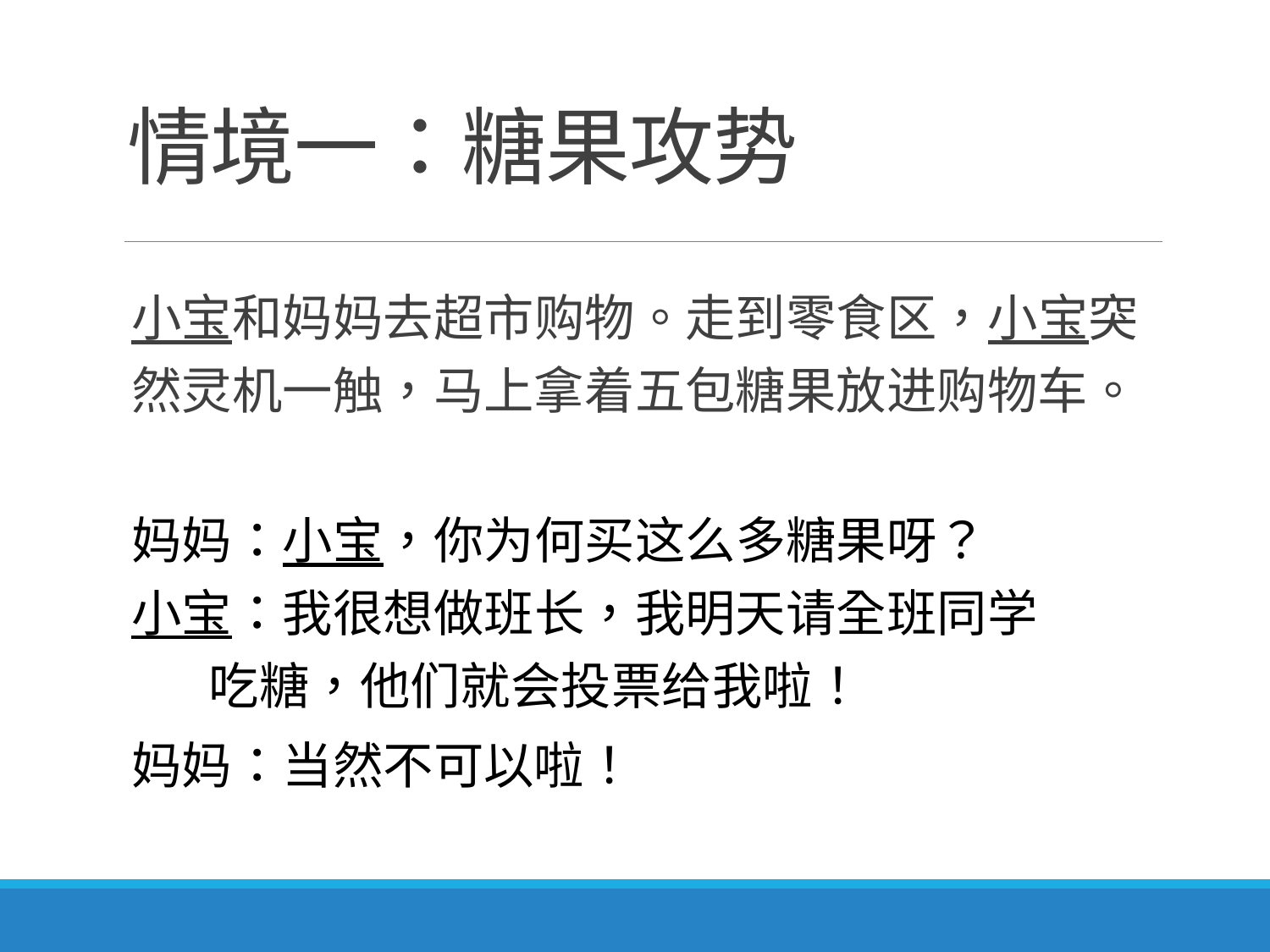

# 情境一：糖果攻势
小宝和妈妈去超市购物。走到零食区，小宝突然灵机一触，马上拿着五包糖果放进购物车。

妈妈：小宝，你为何买这么多糖果呀？
小宝：我很想做班长，我明天请全班同学
     吃糖，他们就会投票给我啦！
妈妈：当然不可以啦！